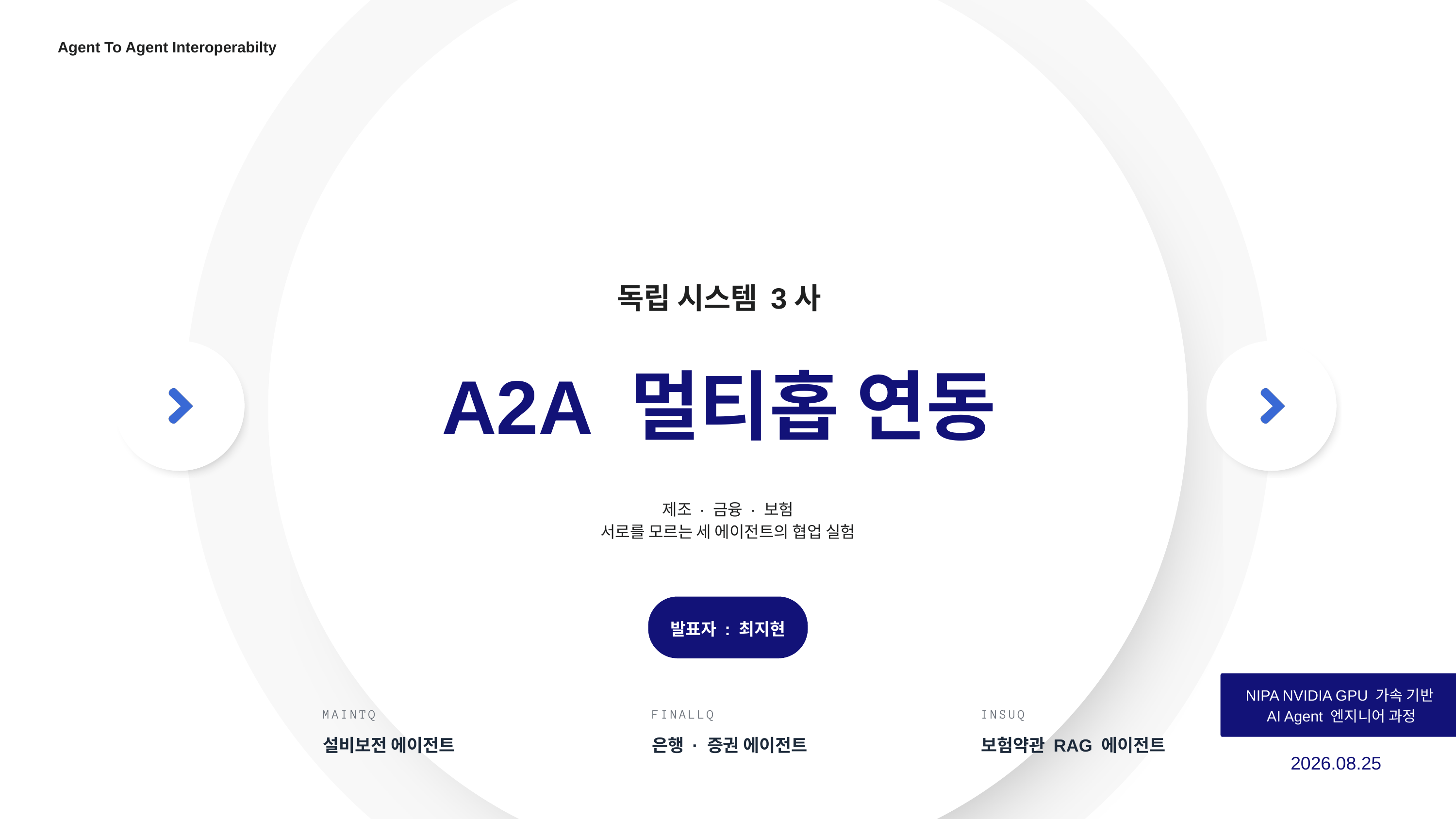

Agent To Agent Interoperabilty
독립 시스템 3사

A2A 멀티홉 연동

제조 · 금융 · 보험
서로를 모르는 세 에이전트의 협업 실험

발표자 : 최지현

NIPA NVIDIA GPU 가속 기반
AI Agent 엔지니어 과정

MAINTQ

FINALLQ

INSUQ

설비보전 에이전트

은행 · 증권 에이전트

보험약관 RAG 에이전트
2026.08.25